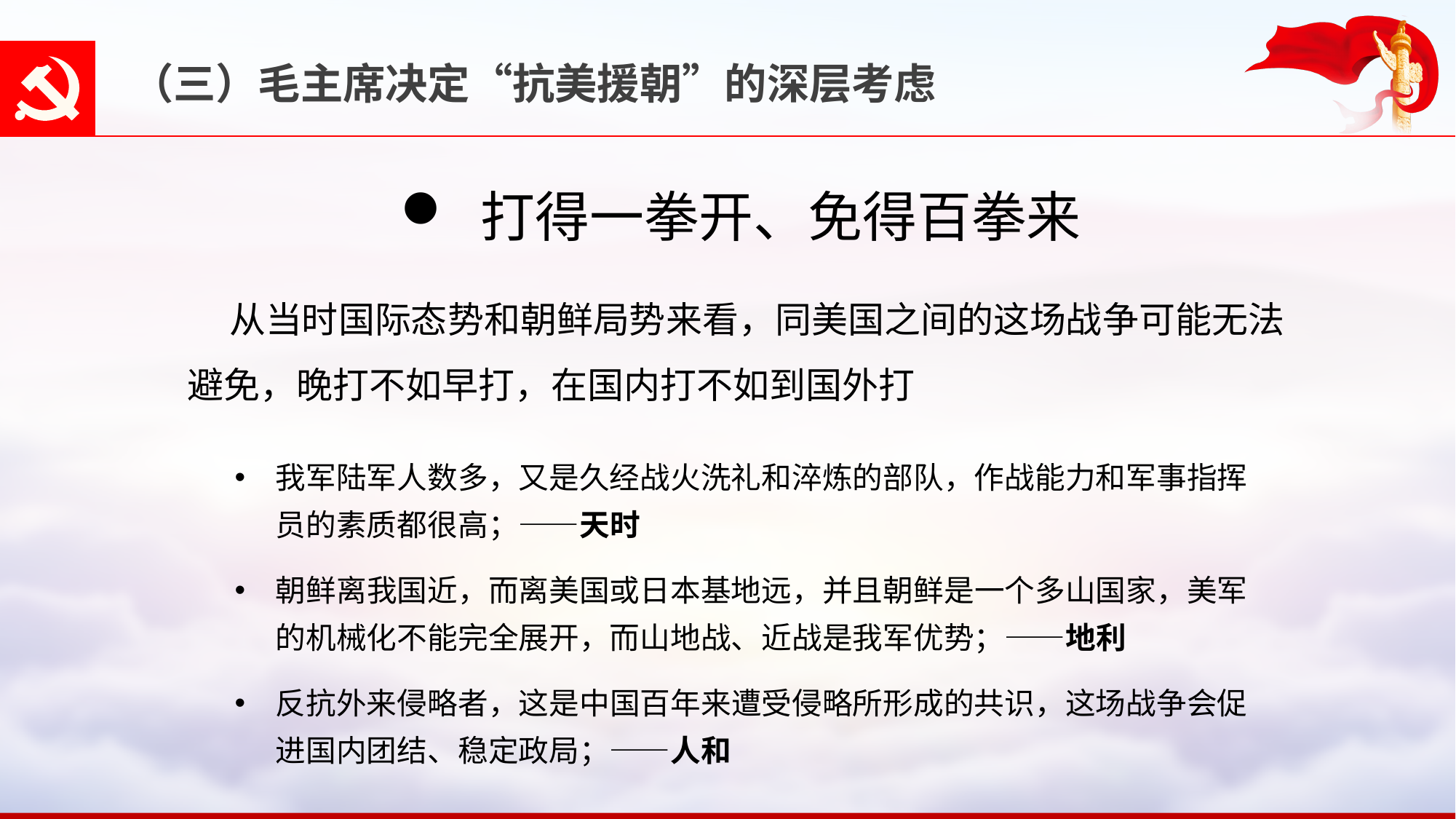

（三）毛主席决定“抗美援朝”的深层考虑
 打得一拳开、免得百拳来
    从当时国际态势和朝鲜局势来看，同美国之间的这场战争可能无法避免，晚打不如早打，在国内打不如到国外打
我军陆军人数多，又是久经战火洗礼和淬炼的部队，作战能力和军事指挥员的素质都很高；——天时
朝鲜离我国近，而离美国或日本基地远，并且朝鲜是一个多山国家，美军的机械化不能完全展开，而山地战、近战是我军优势；——地利
反抗外来侵略者，这是中国百年来遭受侵略所形成的共识，这场战争会促进国内团结、稳定政局；——人和